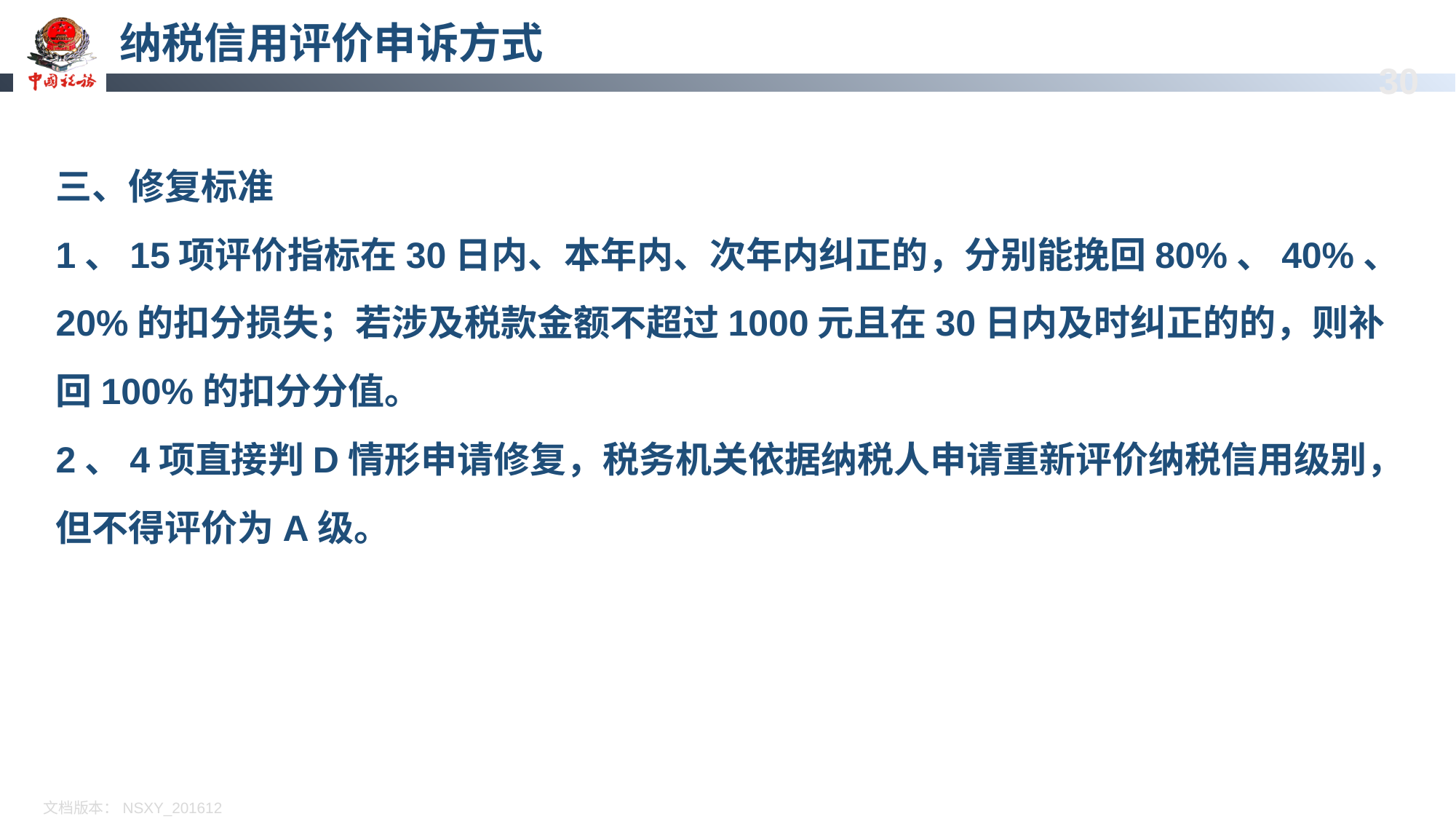

# 纳税信用评价申诉方式
三、修复标准
1、15项评价指标在30日内、本年内、次年内纠正的，分别能挽回80%、40%、20%的扣分损失；若涉及税款金额不超过1000元且在30日内及时纠正的的，则补回100%的扣分分值。
2、4项直接判D情形申请修复，税务机关依据纳税人申请重新评价纳税信用级别，但不得评价为A级。